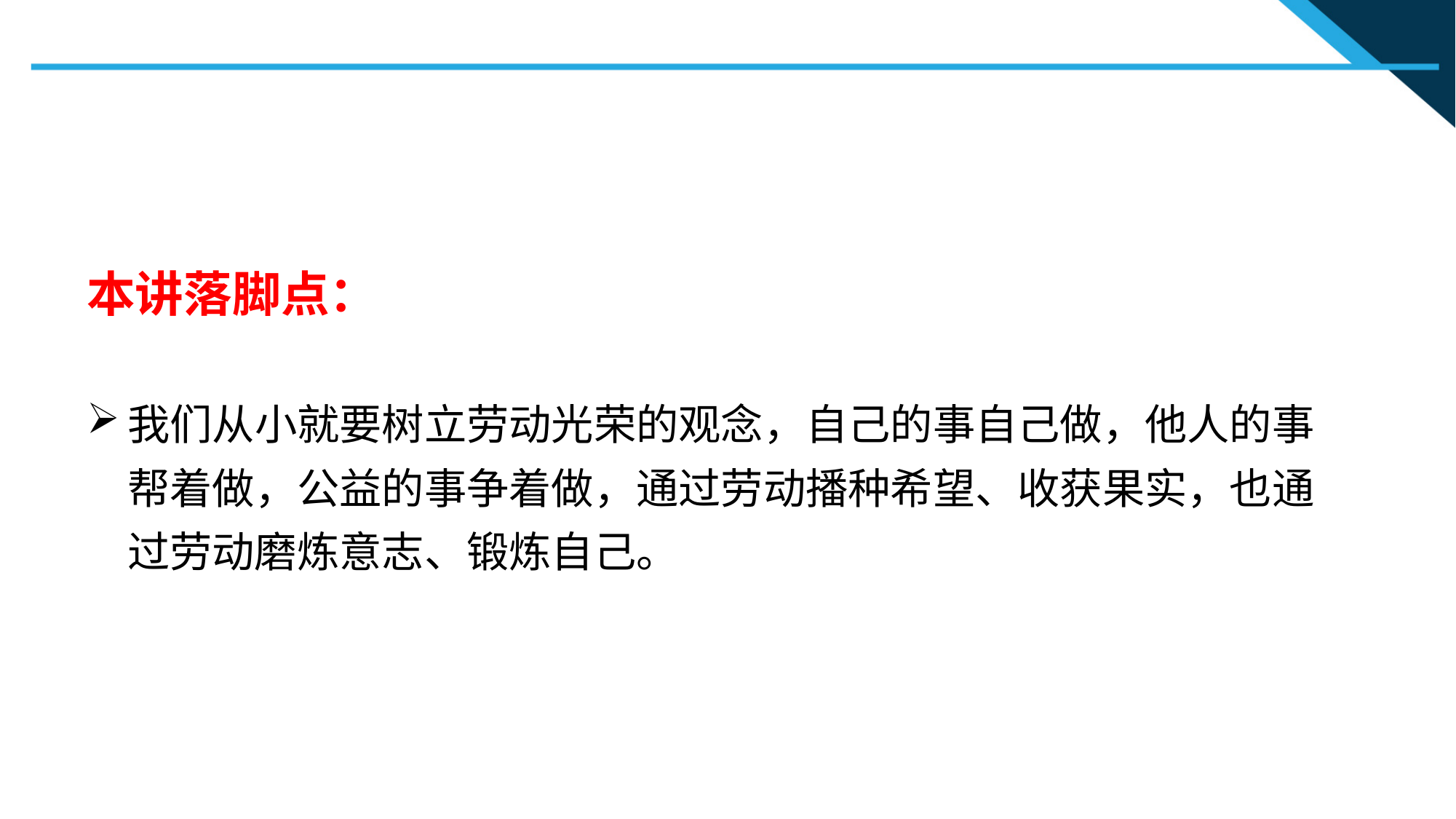

本讲落脚点：

我们从小就要树立劳动光荣的观念，自己的事自己做，他人的事帮着做，公益的事争着做，通过劳动播种希望、收获果实，也通过劳动磨炼意志、锻炼自己。